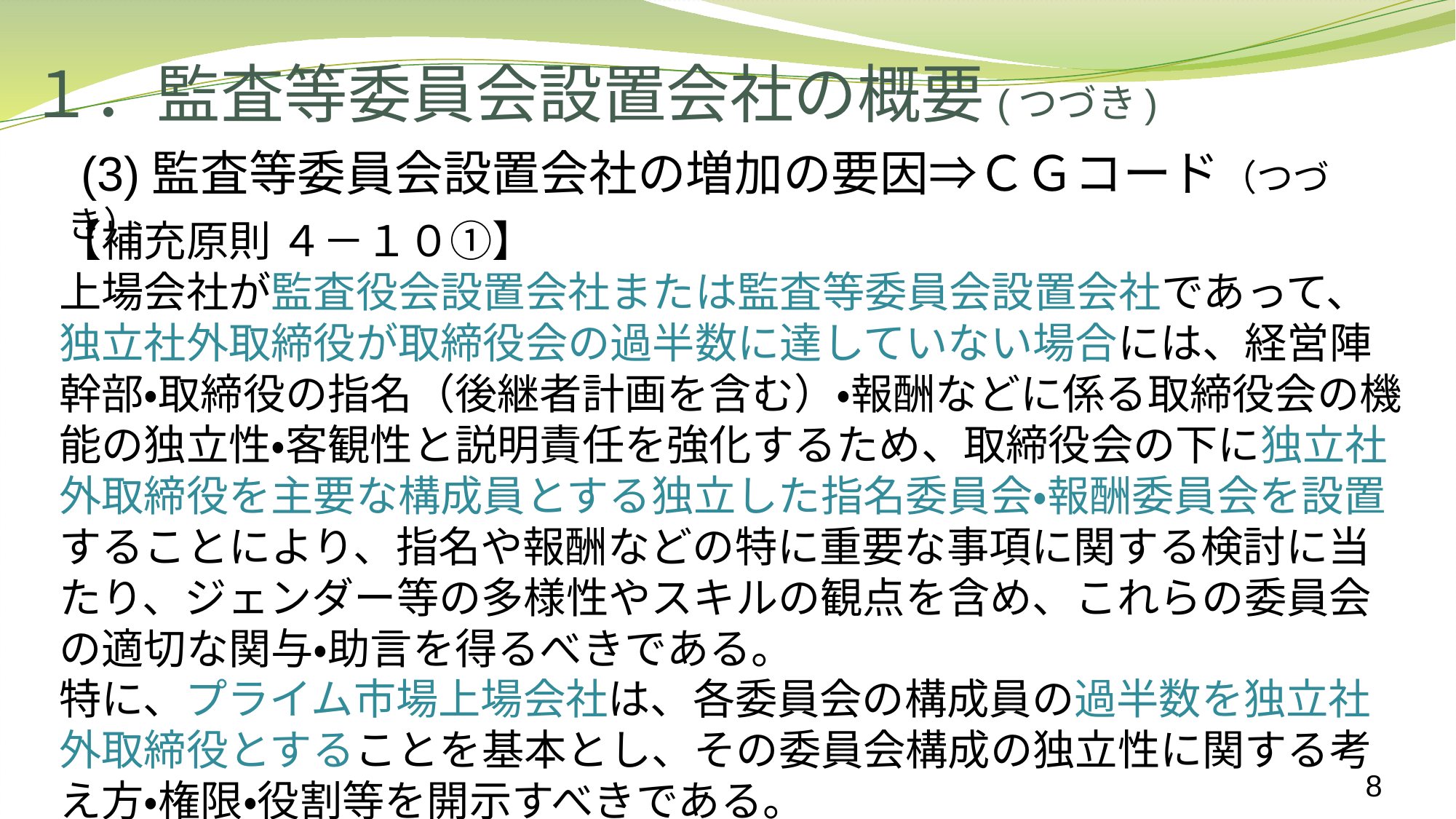

# １．監査等委員会設置会社の概要(つづき)
 (3)監査等委員会設置会社の増加の要因⇒ＣＧコード（つづき）
【補充原則 ４－１０①】
上場会社が監査役会設置会社または監査等委員会設置会社であって、独立社外取締役が取締役会の過半数に達していない場合には、経営陣幹部・取締役の指名（後継者計画を含む）・報酬などに係る取締役会の機能の独立性・客観性と説明責任を強化するため、取締役会の下に独立社外取締役を主要な構成員とする独立した指名委員会・報酬委員会を設置することにより、指名や報酬などの特に重要な事項に関する検討に当たり、ジェンダー等の多様性やスキルの観点を含め、これらの委員会の適切な関与・助言を得るべきである。
特に、プライム市場上場会社は、各委員会の構成員の過半数を独立社外取締役とすることを基本とし、その委員会構成の独立性に関する考え方・権限・役割等を開示すべきである。

8